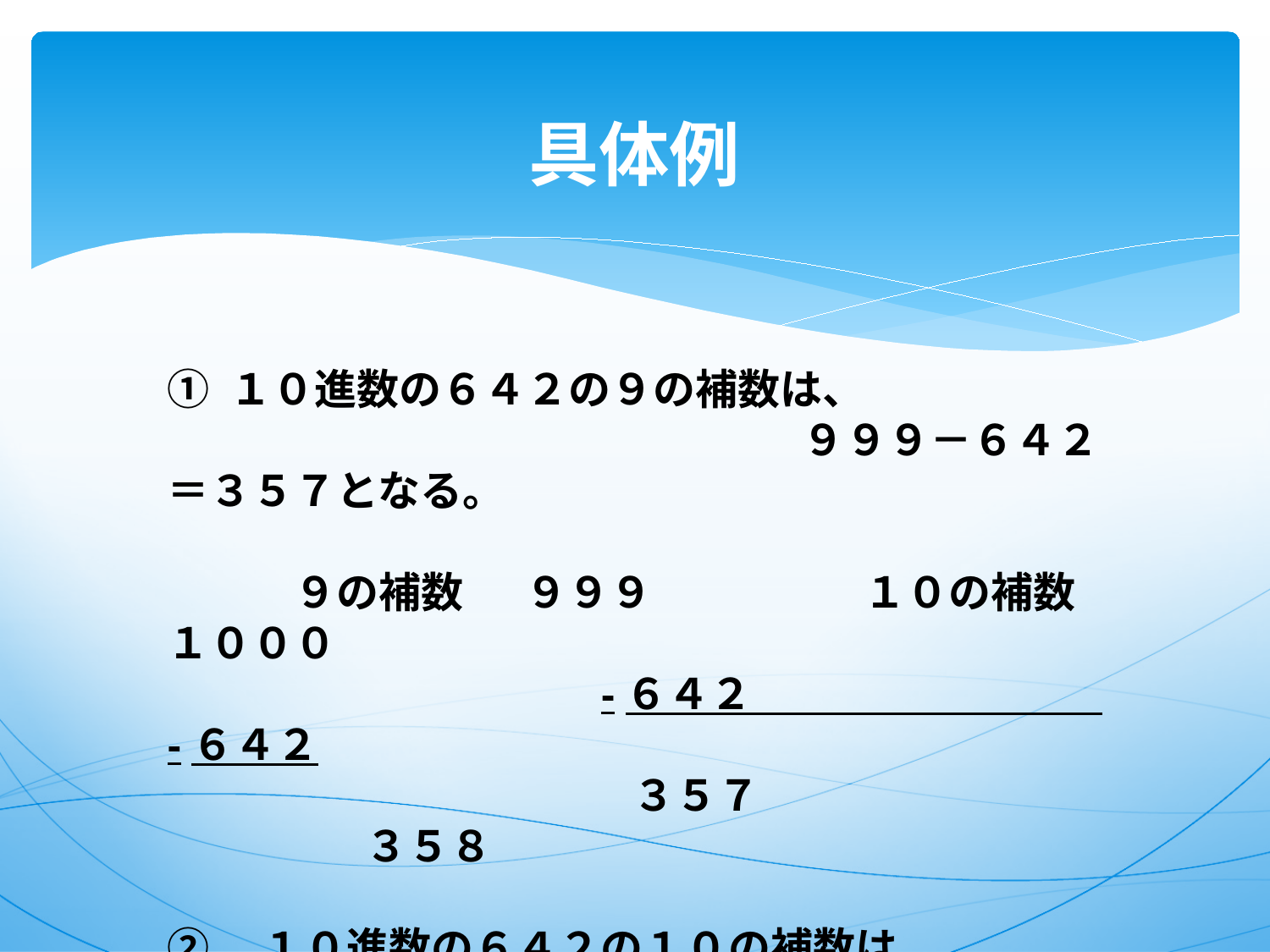

# 具体例
① １０進数の６４２の９の補数は、
　　　　　　　　　　　　　　　９９９－６４２＝３５７となる。

　　　９の補数　  ９９９　　　　　１０の補数　１０００
　　　　　　　　　　-６４２        　　           　　-６４２
　　　　　　　　　　　３５７　　　　　　　　　　　   　３５８

②　１０進数の６４２の１０の補数は、
　　　　　　　　　　　　　　１０００－６４２＝３５８となる。